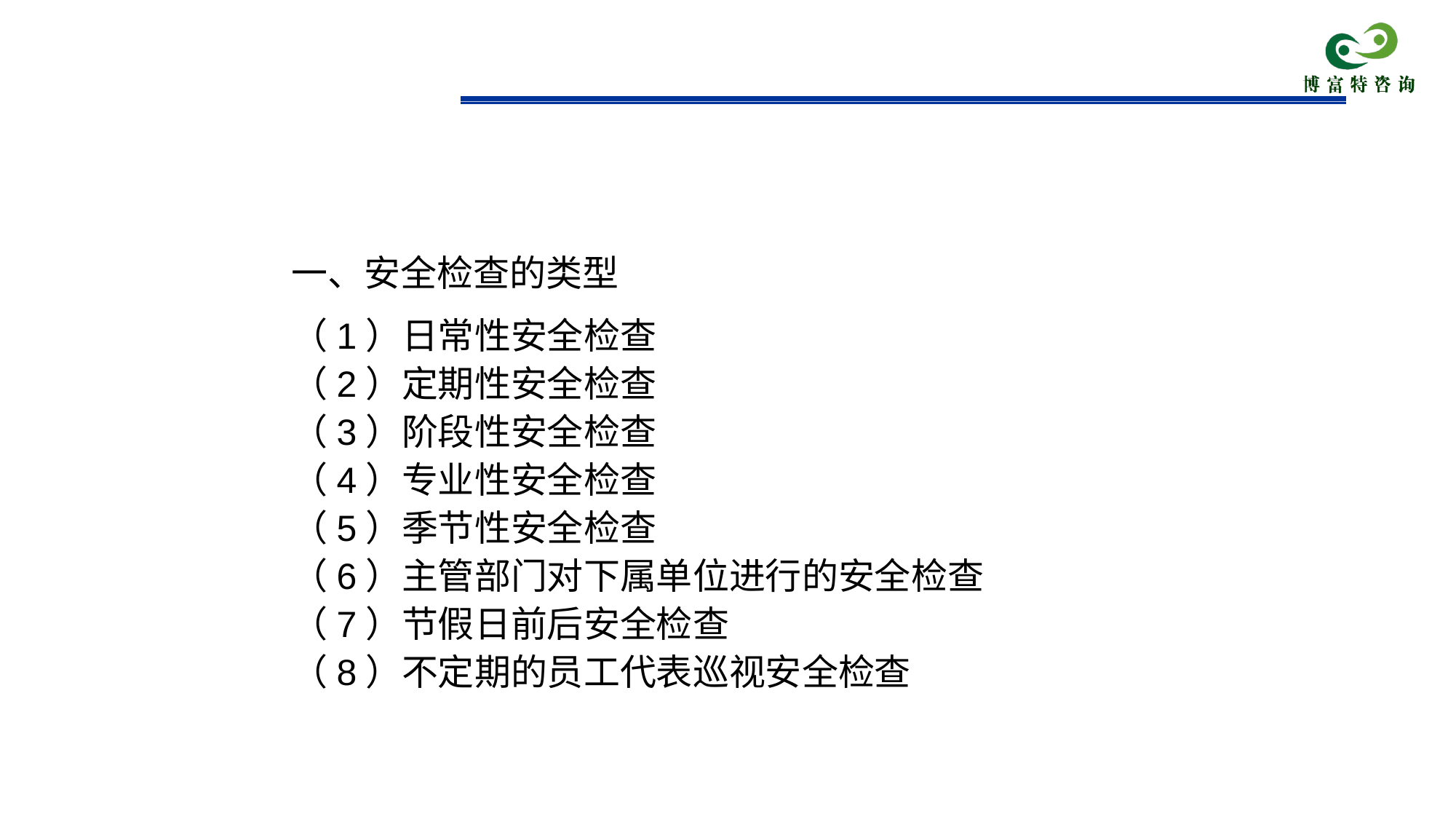

一、安全检查的类型
（1）日常性安全检查
（2）定期性安全检查
（3）阶段性安全检查
（4）专业性安全检查
（5）季节性安全检查
（6）主管部门对下属单位进行的安全检查
（7）节假日前后安全检查
（8）不定期的员工代表巡视安全检查